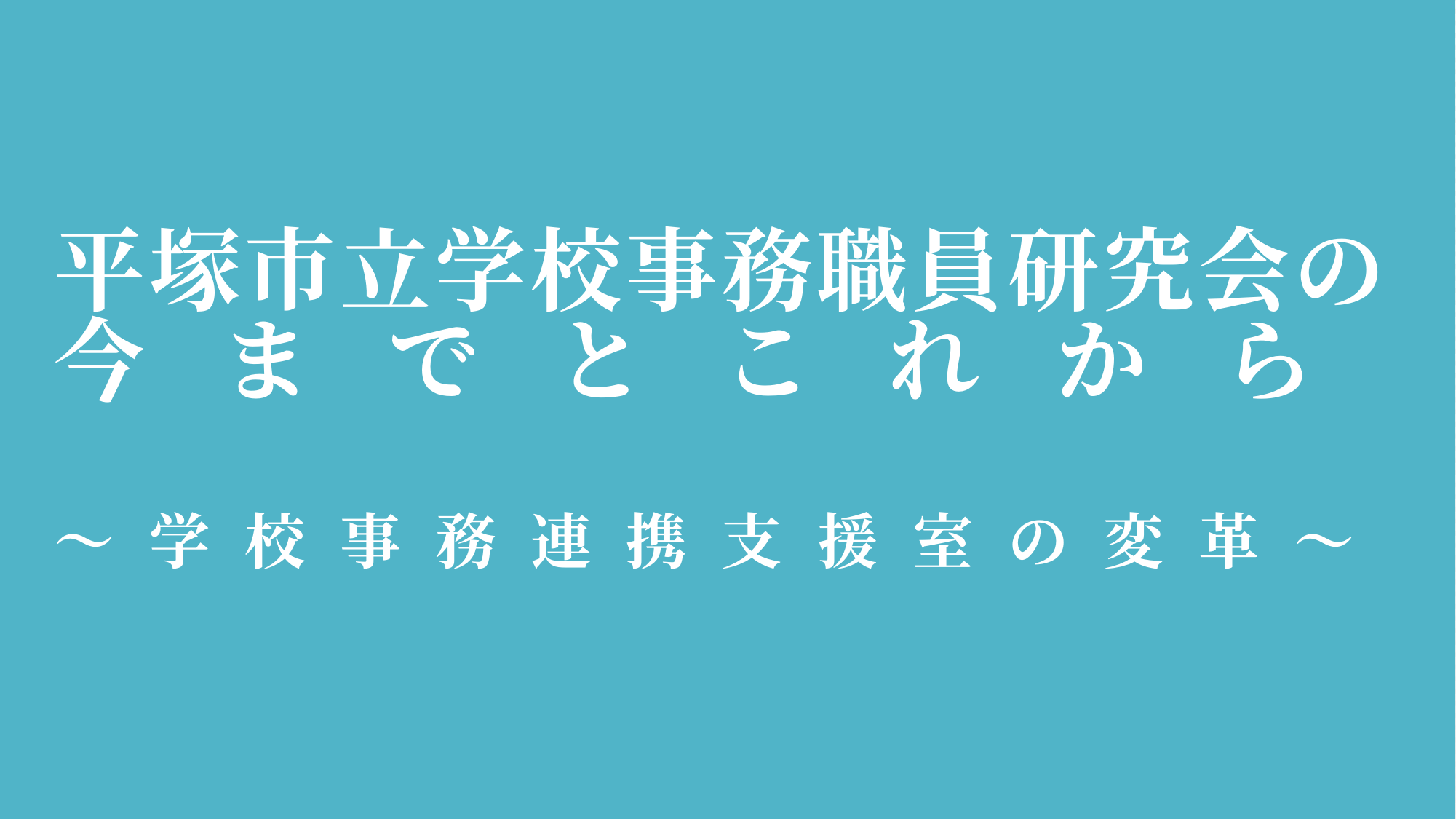

# 平塚市立学校事務職員研究会の 今までとこれから 　 ～学校事務連携支援室の変革～